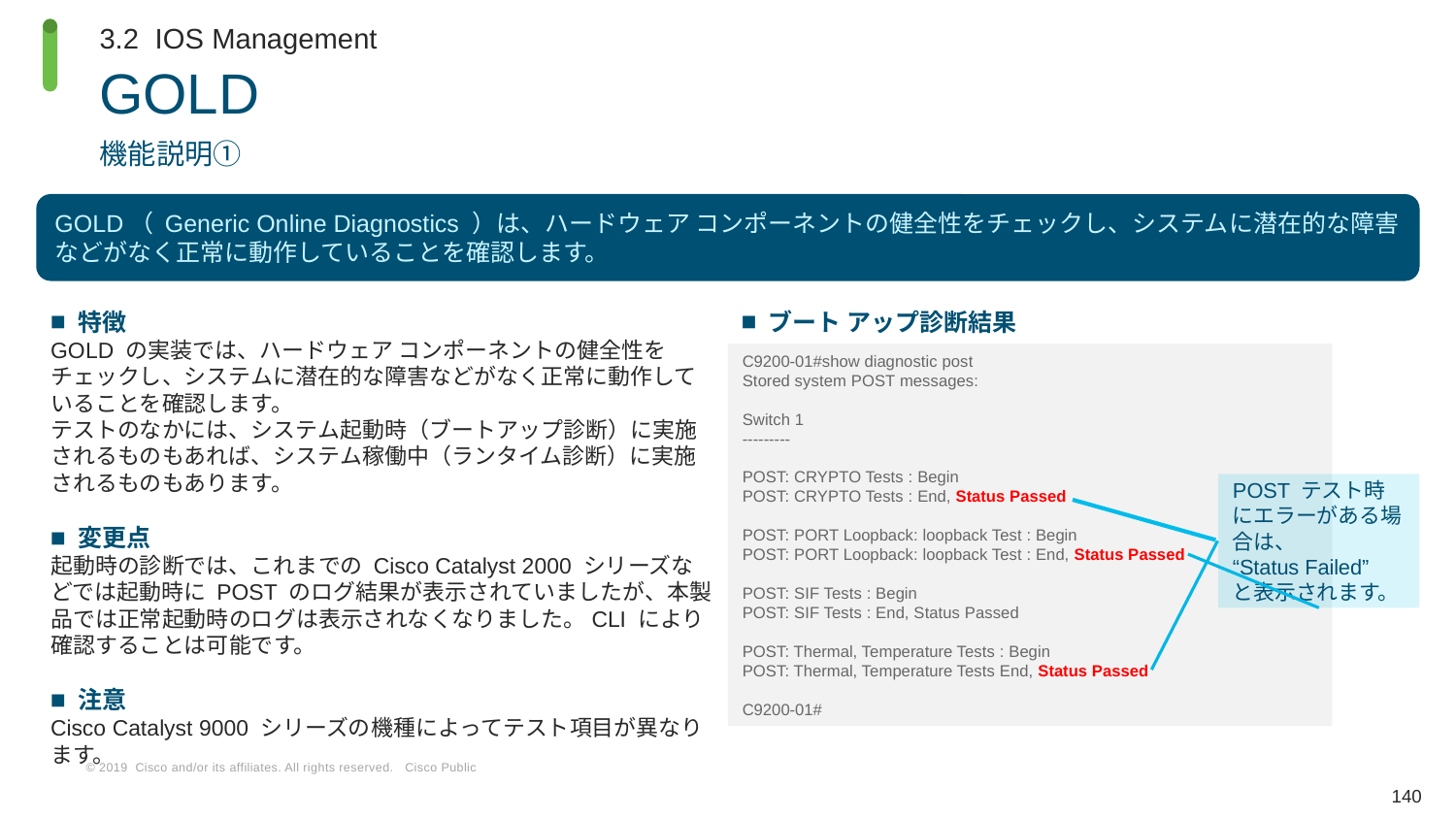

3.2  IOS Management
# GOLD
機能説明①
GOLD（ Generic Online Diagnostics ）は、ハードウェア コンポーネントの健全性をチェックし、システムに潜在的な障害などがなく正常に動作していることを確認します。
特徴
GOLD の実装では、ハードウェア コンポーネントの健全性をチェックし、システムに潜在的な障害などがなく正常に動作していることを確認します。
テストのなかには、システム起動時（ブートアップ診断）に実施されるものもあれば、システム稼働中（ランタイム診断）に実施されるものもあります。

変更点
起動時の診断では、これまでの Cisco Catalyst 2000 シリーズなどでは起動時に POST のログ結果が表示されていましたが、本製品では正常起動時のログは表示されなくなりました。CLI により確認することは可能です。

注意
Cisco Catalyst 9000 シリーズの機種によってテスト項目が異なります。
ブート アップ診断結果
C9200-01#show diagnostic post
Stored system POST messages:

Switch 1
---------

POST: CRYPTO Tests : Begin
POST: CRYPTO Tests : End, Status Passed

POST: PORT Loopback: loopback Test : Begin
POST: PORT Loopback: loopback Test : End, Status Passed

POST: SIF Tests : Begin
POST: SIF Tests : End, Status Passed

POST: Thermal, Temperature Tests : Begin
POST: Thermal, Temperature Tests End, Status Passed

C9200-01#
POST テスト時にエラーがある場合は、
“Status Failed”
と表示されます。
140